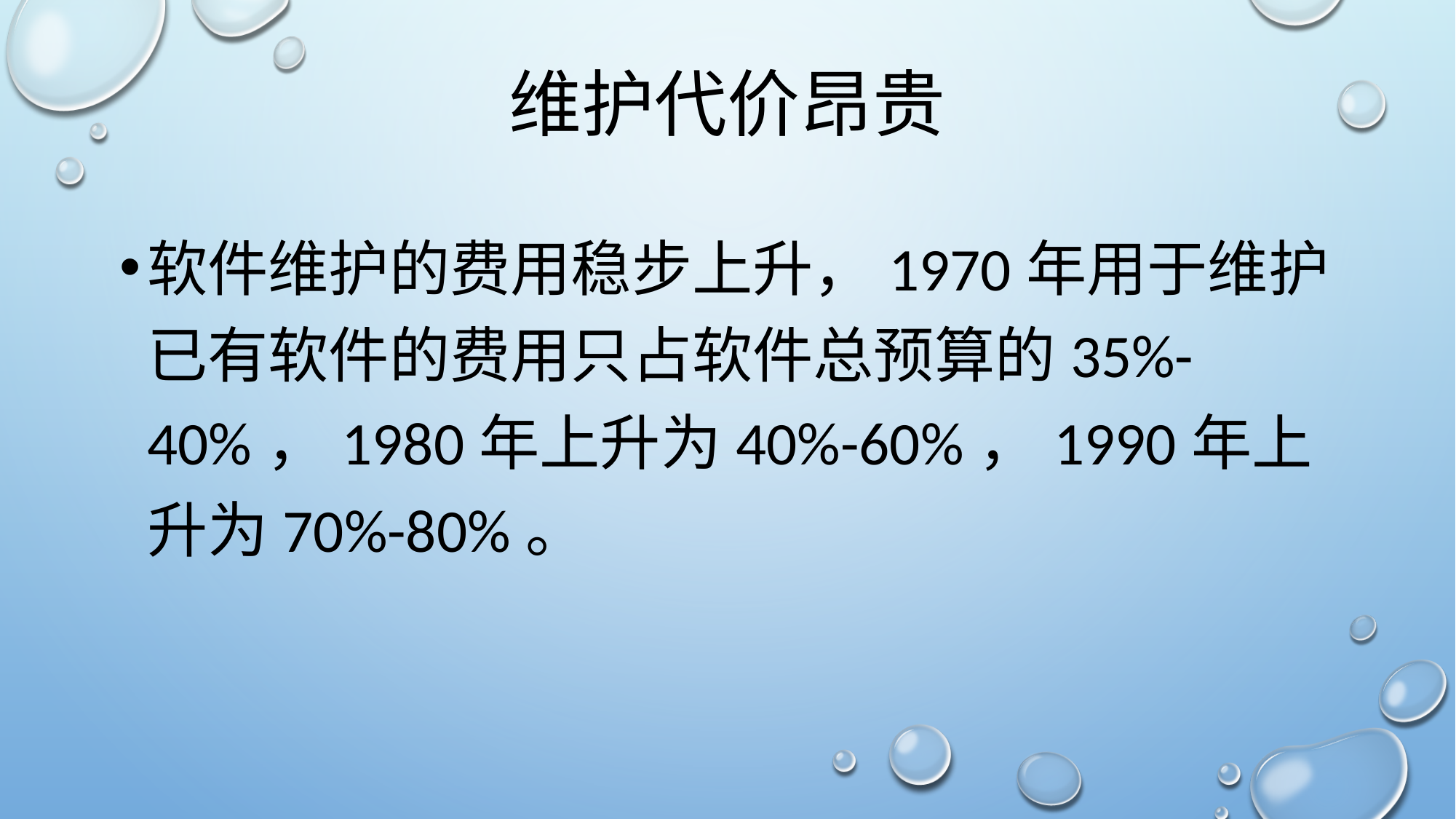

# 维护代价昂贵
软件维护的费用稳步上升，1970年用于维护已有软件的费用只占软件总预算的35%-40%，1980年上升为40%-60%，1990年上升为70%-80%。